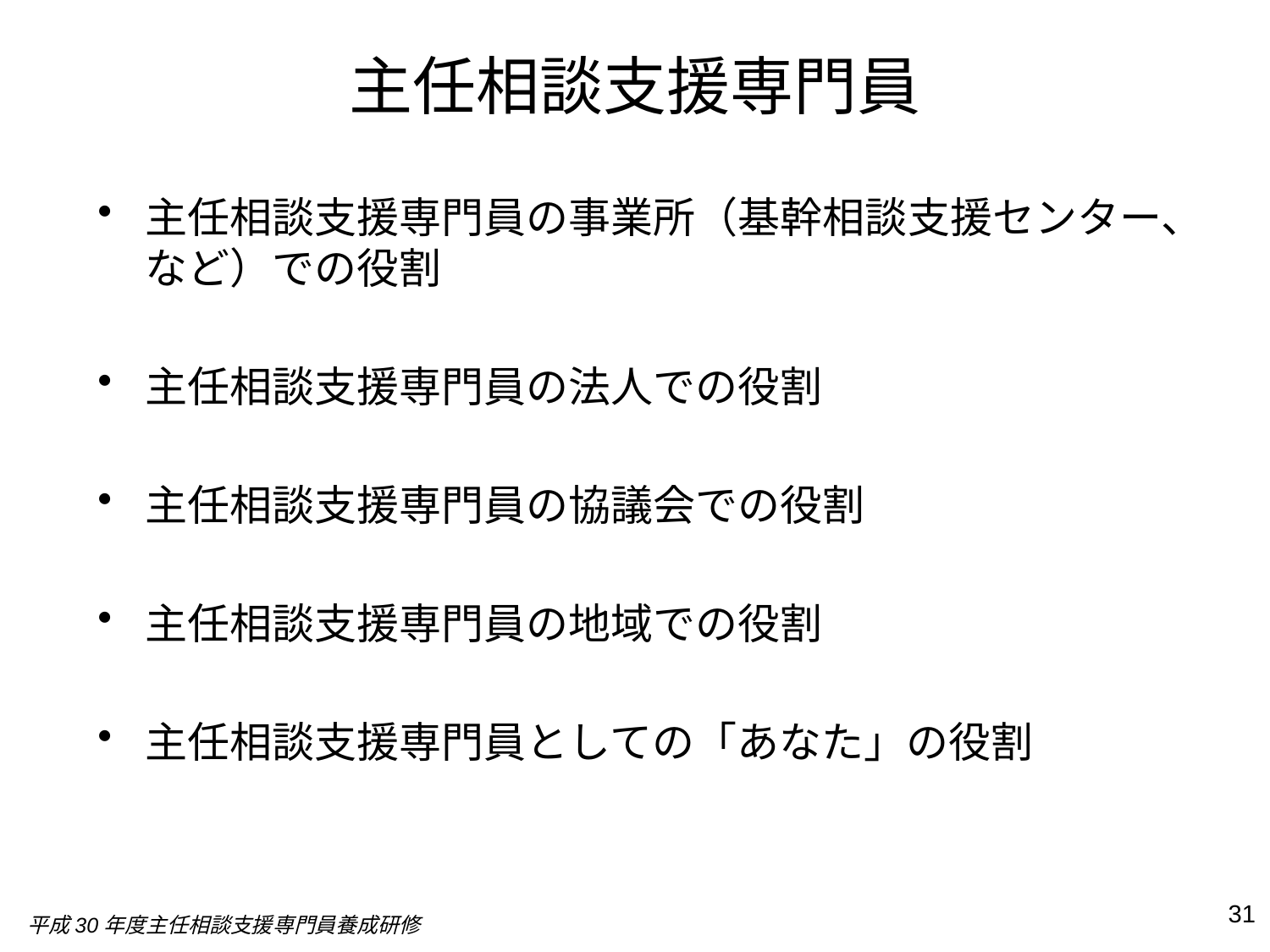

# 主任相談支援専門員
主任相談支援専門員の事業所（基幹相談支援センター、など）での役割

主任相談支援専門員の法人での役割

主任相談支援専門員の協議会での役割

主任相談支援専門員の地域での役割

主任相談支援専門員としての「あなた」の役割

31
平成30年度主任相談支援専門員養成研修